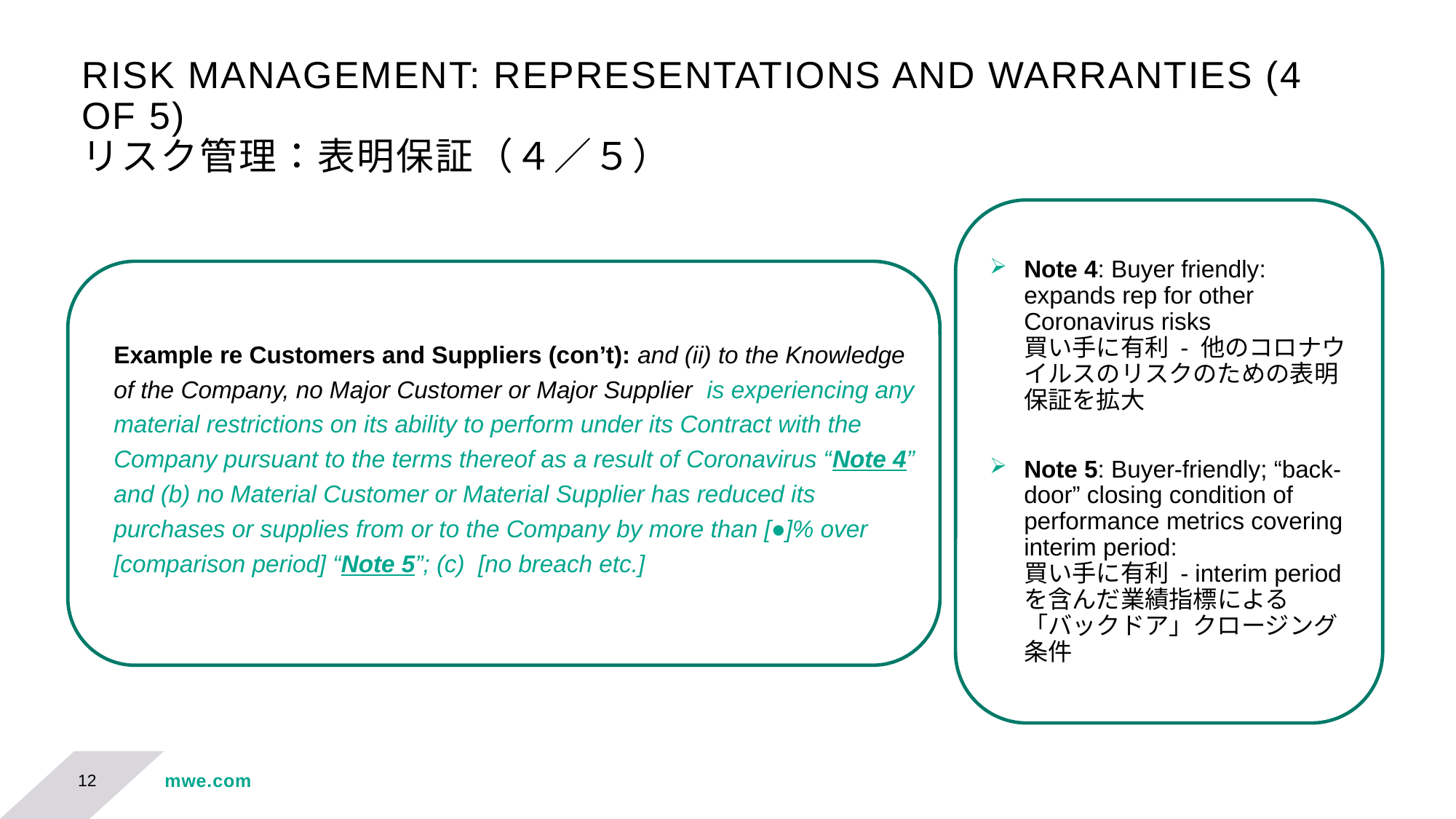

# RISK MANAGEMENT: REPRESENTATIONS AND WARRANTIES (4 OF 5) リスク管理：表明保証（４／５）

Note 4: Buyer friendly: expands rep for other Coronavirus risks　
買い手に有利 - 他のコロナウイルスのリスクのための表明保証を拡大
Note 5: Buyer-friendly; “back-door” closing condition of performance metrics covering interim period:
買い手に有利 - interim periodを含んだ業績指標による「バックドア」クロージング条件

Example re Customers and Suppliers (con’t): and (ii) to the Knowledge of the Company, no Major Customer or Major Supplier  is experiencing any material restrictions on its ability to perform under its Contract with the Company pursuant to the terms thereof as a result of Coronavirus “Note 4” and (b) no Material Customer or Material Supplier has reduced its purchases or supplies from or to the Company by more than [●]% over [comparison period] “Note 5”; (c)  [no breach etc.]
12